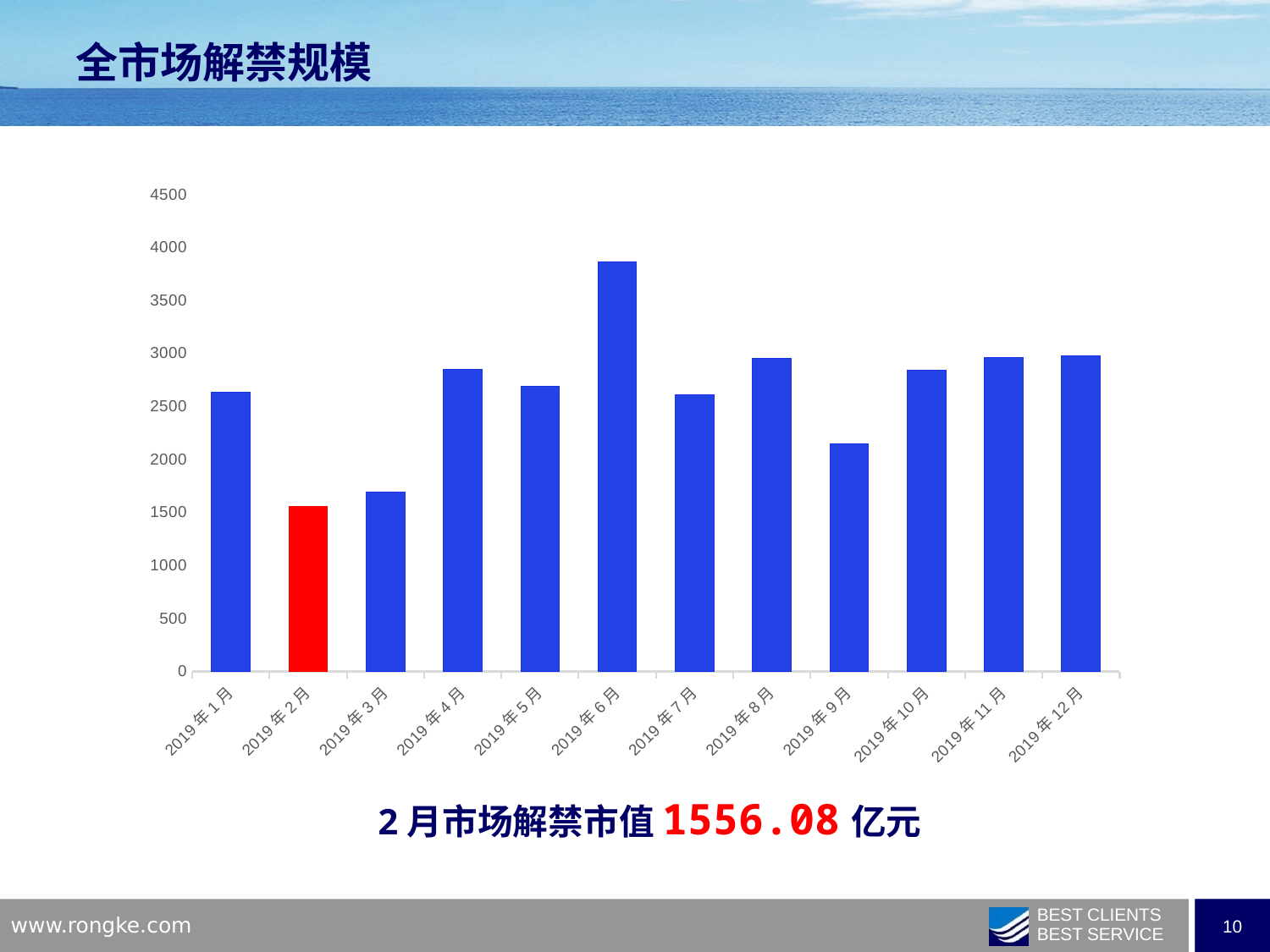

全市场解禁规模

### Chart

| Category |  |
|---|---|
| 43496 | 2630.738984 |
| 43524 | 1556.0795679999999 |
| 43555 | 1691.163983 |
| 43585 | 2848.649643 |
| 43616 | 2693.528749 |
| 43646 | 3866.0773259999996 |
| 43677 | 2613.101788 |
| 43708 | 2954.342248 |
| 43738 | 2149.368283 |
| 43769 | 2844.271201 |
| 43799 | 2964.90623 |
| 43830 | 2981.320828 |
2月市场解禁市值1556.08亿元